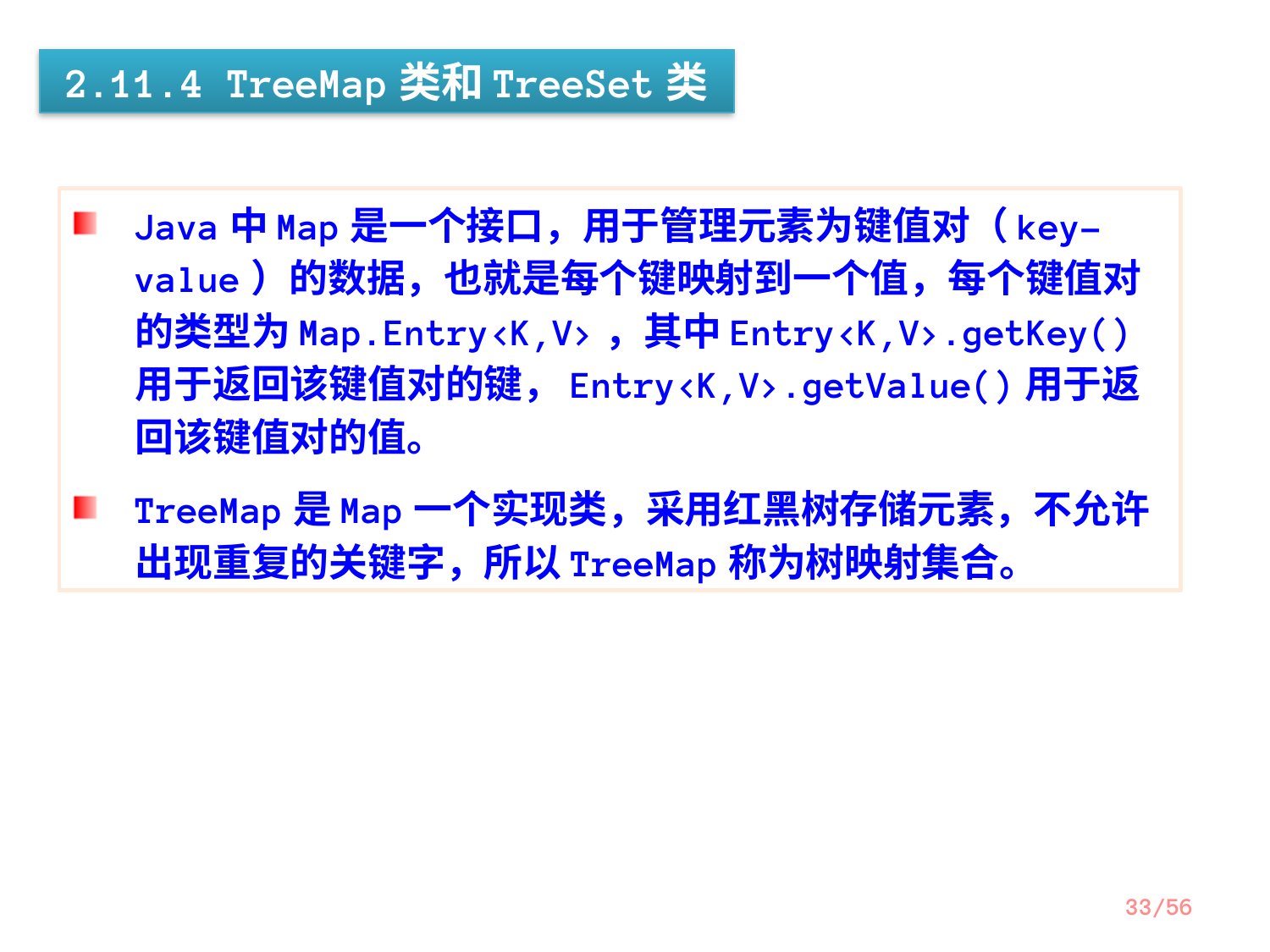

2.11.4 TreeMap类和TreeSet类
Java中Map是一个接口，用于管理元素为键值对（key-value）的数据，也就是每个键映射到一个值，每个键值对的类型为Map.Entry<K,V>，其中Entry<K,V>.getKey()用于返回该键值对的键，Entry<K,V>.getValue()用于返回该键值对的值。
TreeMap是Map一个实现类，采用红黑树存储元素，不允许出现重复的关键字，所以TreeMap称为树映射集合。
33/56